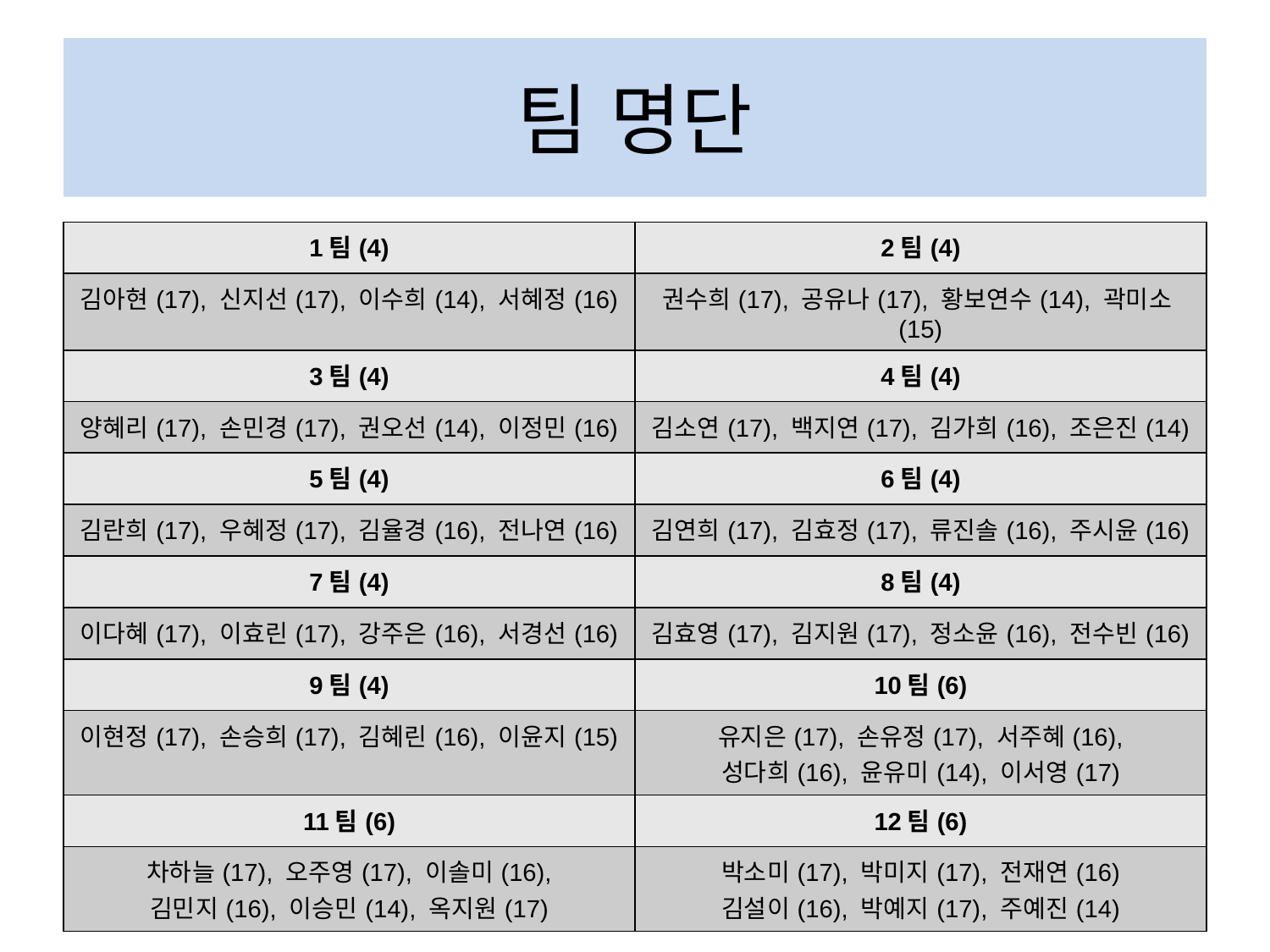

# 팀 명단
| 1팀(4) | 2팀(4) |
| --- | --- |
| 김아현(17), 신지선(17), 이수희(14), 서혜정(16) | 권수희(17), 공유나(17), 황보연수(14), 곽미소(15) |
| 3팀(4) | 4팀(4) |
| 양혜리(17), 손민경(17), 권오선(14), 이정민(16) | 김소연(17), 백지연(17), 김가희(16), 조은진(14) |
| 5팀(4) | 6팀(4) |
| 김란희(17), 우혜정(17), 김율경(16), 전나연(16) | 김연희(17), 김효정(17), 류진솔(16), 주시윤(16) |
| 7팀(4) | 8팀(4) |
| 이다혜(17), 이효린(17), 강주은(16), 서경선(16) | 김효영(17), 김지원(17), 정소윤(16), 전수빈(16) |
| 9팀(4) | 10팀(6) |
| 이현정(17), 손승희(17), 김혜린(16), 이윤지(15) | 유지은(17), 손유정(17), 서주혜(16), 성다희(16), 윤유미(14), 이서영(17) |
| 11팀(6) | 12팀(6) |
| 차하늘(17), 오주영(17), 이솔미(16), 김민지(16), 이승민(14), 옥지원(17) | 박소미(17), 박미지(17), 전재연(16) 김설이(16), 박예지(17), 주예진(14) |